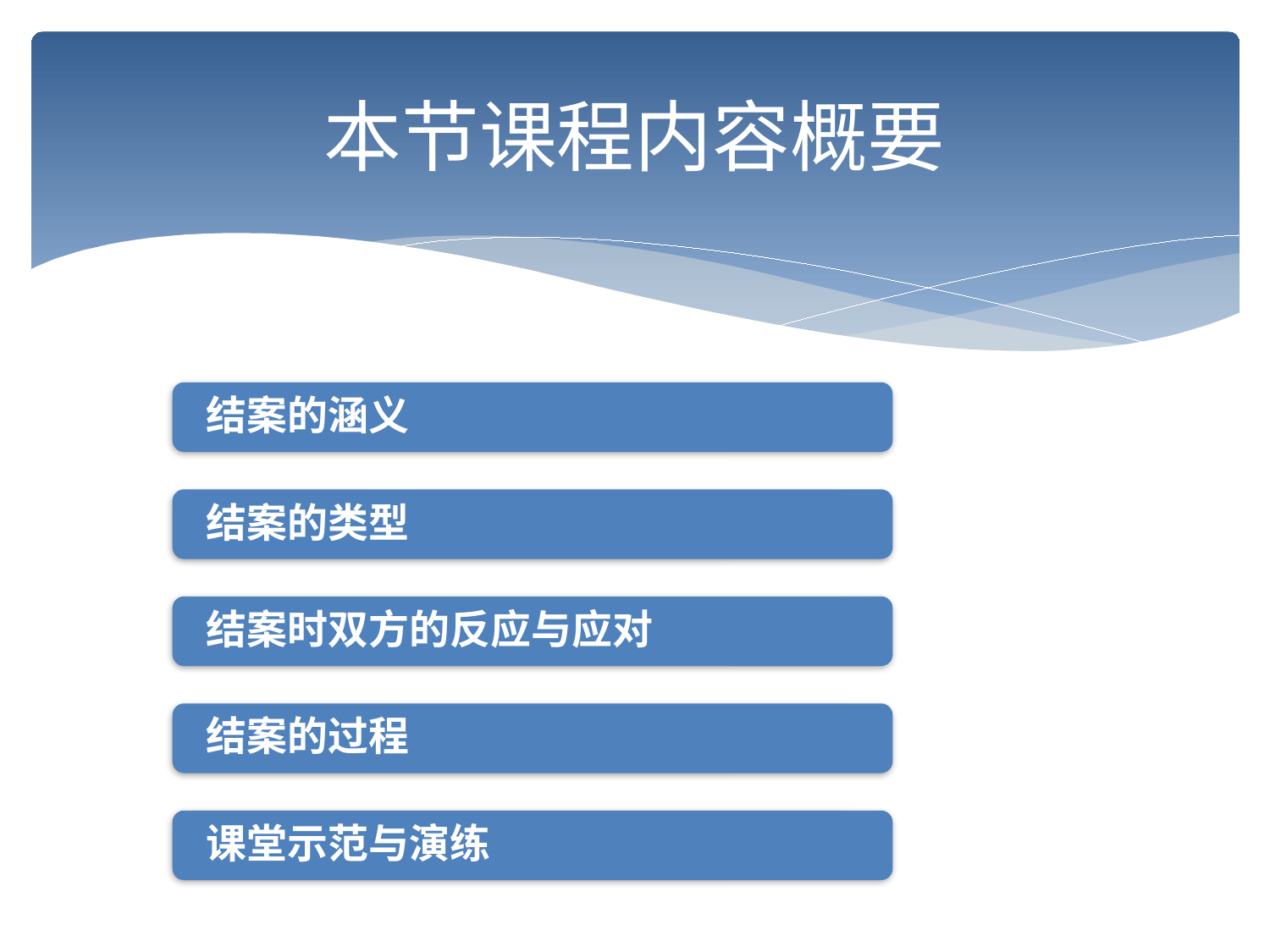

# 本节课程内容概要
结案的涵义
结案的类型
结案时双方的反应与应对
结案的过程
课堂示范与演练